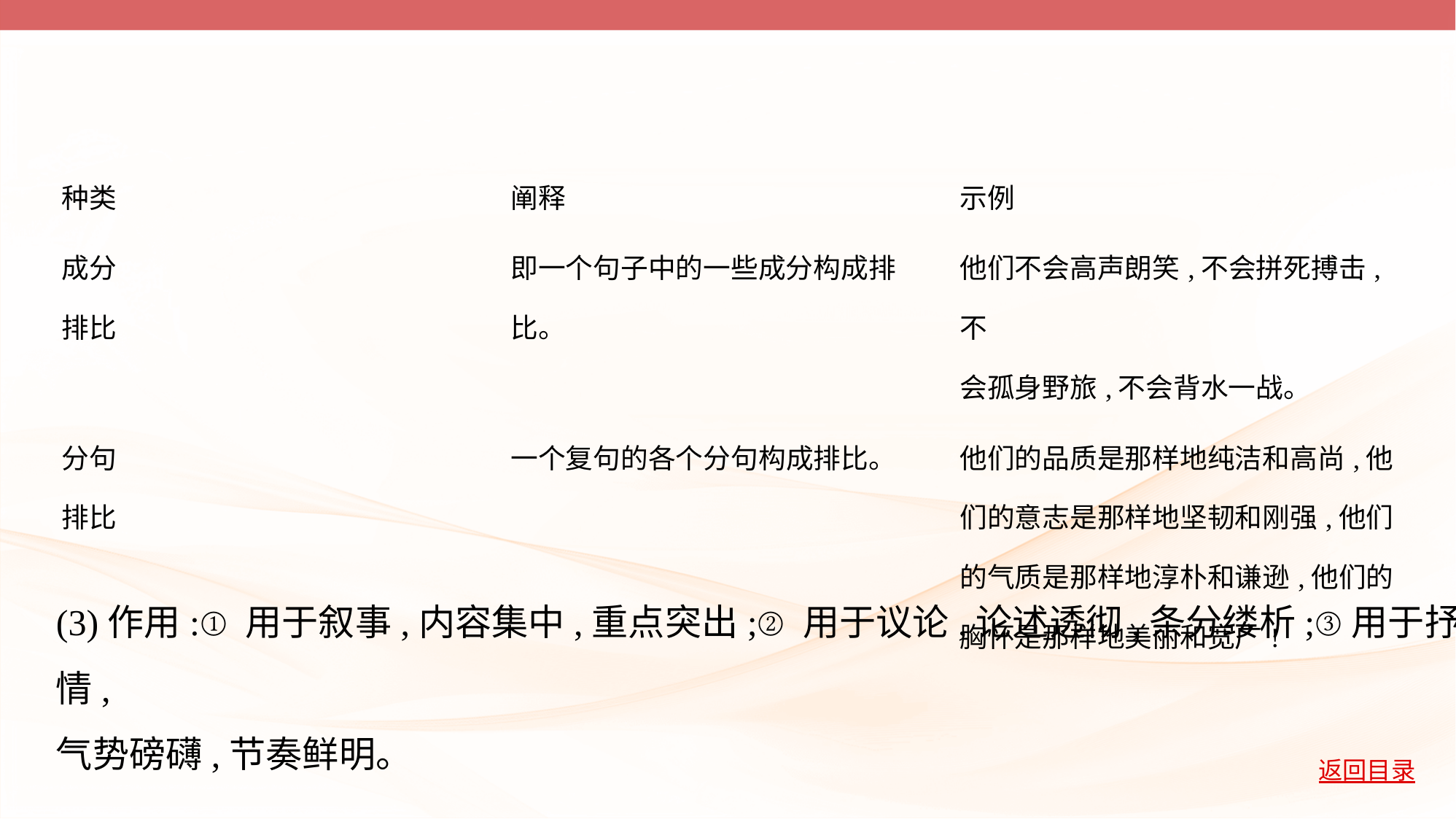

| 种类 | 阐释 | 示例 |
| --- | --- | --- |
| 成分 排比 | 即一个句子中的一些成分构成排 比。 | 他们不会高声朗笑,不会拼死搏击,不 会孤身野旅,不会背水一战。 |
| 分句 排比 | 一个复句的各个分句构成排比。 | 他们的品质是那样地纯洁和高尚,他 们的意志是那样地坚韧和刚强,他们 的气质是那样地淳朴和谦逊,他们的 胸怀是那样地美丽和宽广! |
(3)作用:①用于叙事,内容集中,重点突出;②用于议论,论述透彻,条分缕析;③用于抒情,
气势磅礴,节奏鲜明。